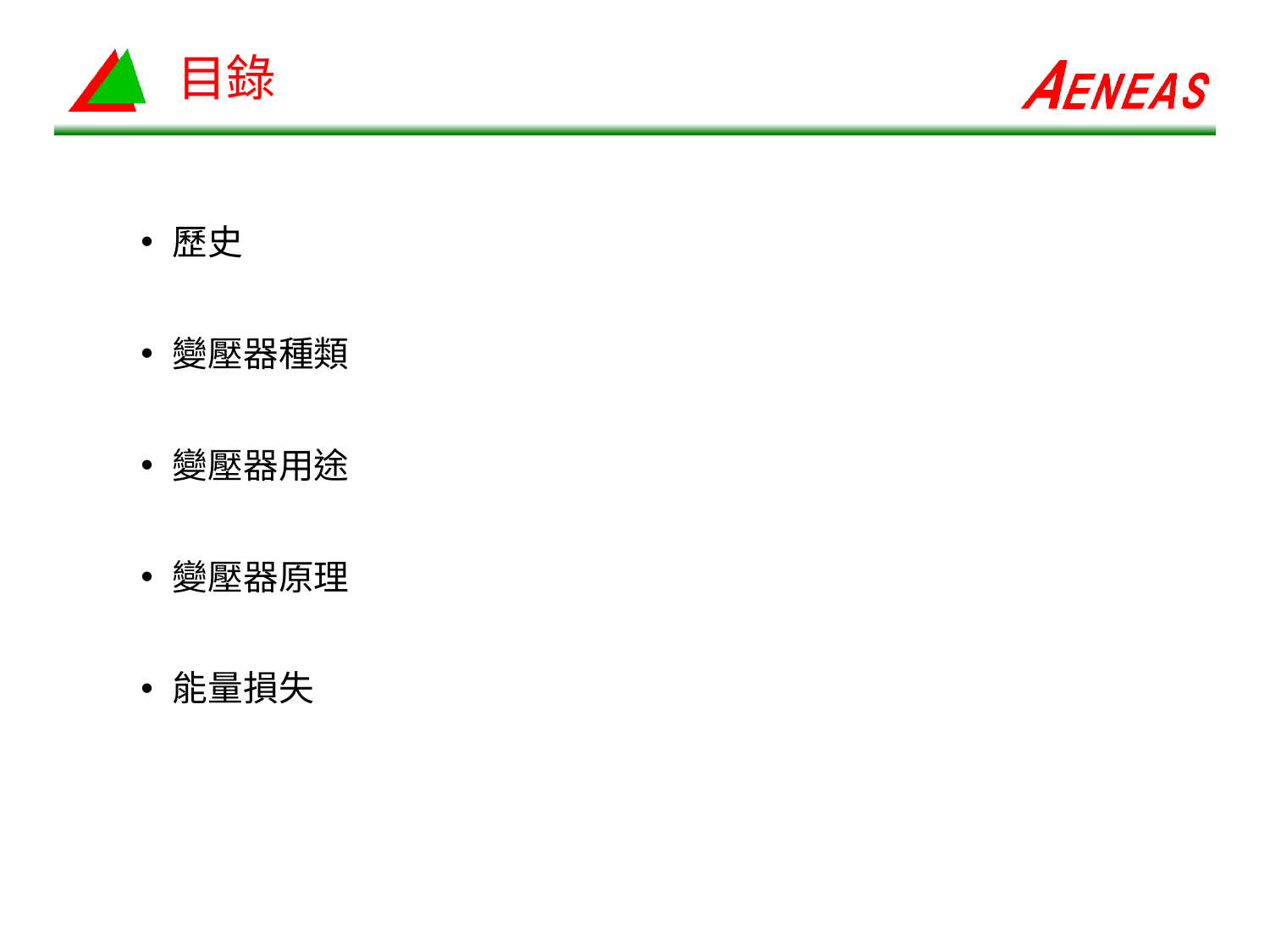

# 目錄
歷史

變壓器種類

變壓器用途

變壓器原理

能量損失